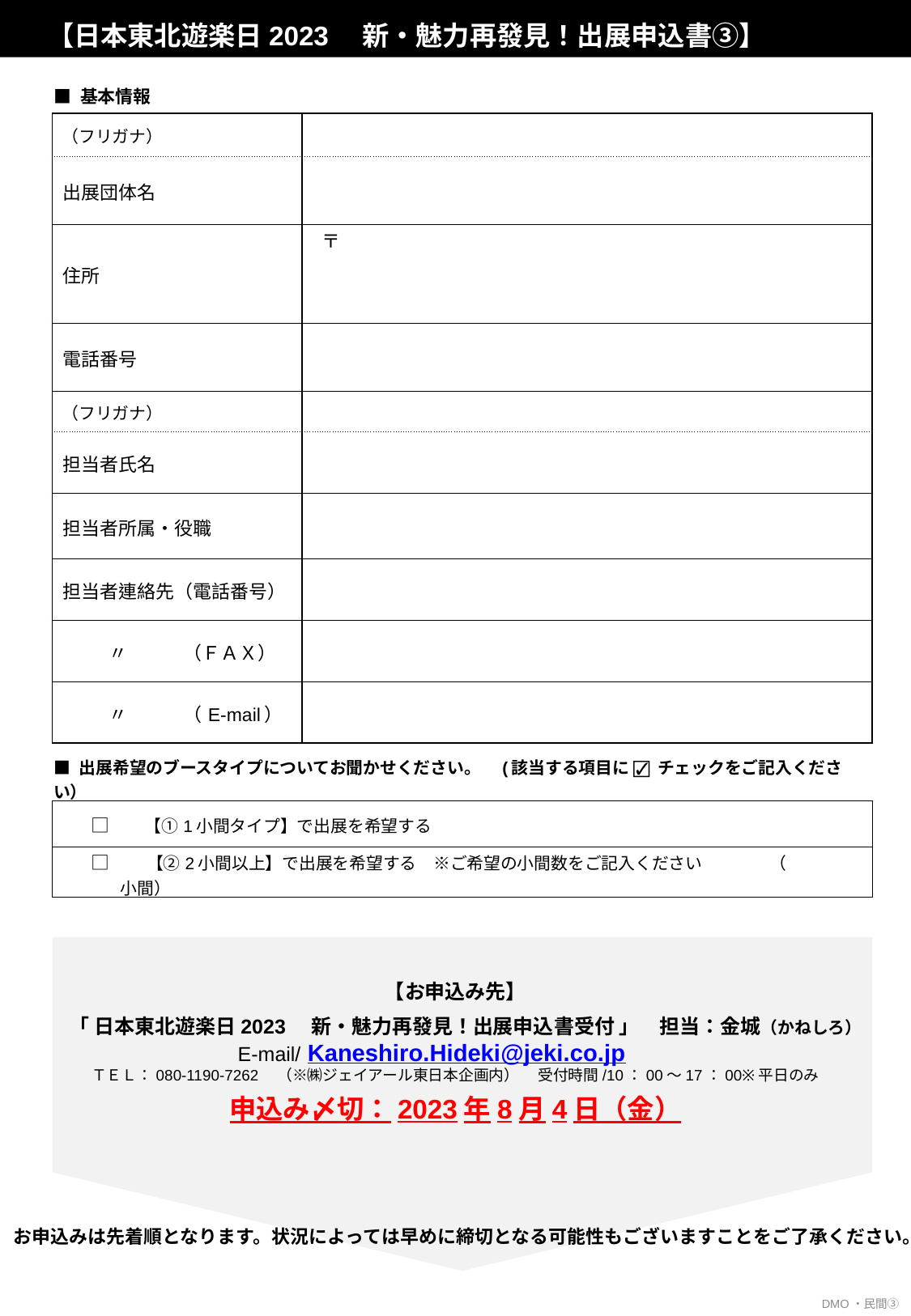

【日本東北遊楽日2023　新・魅力再發見！出展申込書③】
| ■ 基本情報 |  |
| --- | --- |
| （フリガナ） |  |
| 出展団体名 |  |
| 住所 | 〒 |
| 電話番号 |  |
| （フリガナ） |  |
| 担当者氏名 |  |
| 担当者所属・役職 |  |
| 担当者連絡先（電話番号） |  |
| 〃　　　（ＦＡＸ） |  |
| 〃　　　（E-mail） |  |

| ■ 出展希望のブースタイプについてお聞かせください。　(該当する項目に ☑ チェックをご記入ください） |
| --- |
| □　　【①1小間タイプ】で出展を希望する |
| □　　【②2小間以上】で出展を希望する　※ご希望の小間数をご記入ください　　　　（　　　　　　　　　小間） |

【お申込み先】

　「 日本東北遊楽日2023　新・魅力再發見！出展申込書受付 」　担当：金城（かねしろ）
E-mail/ Kaneshiro.Hideki@jeki.co.jp
ＴＥＬ：080-1190-7262　（※㈱ジェイアール東日本企画内） 　受付時間/10：00～17：00※平日のみ

申込み〆切：2023年8月4日（金）
お申込みは先着順となります。状況によっては早めに締切となる可能性もございますことをご了承ください。
DMO・民間③